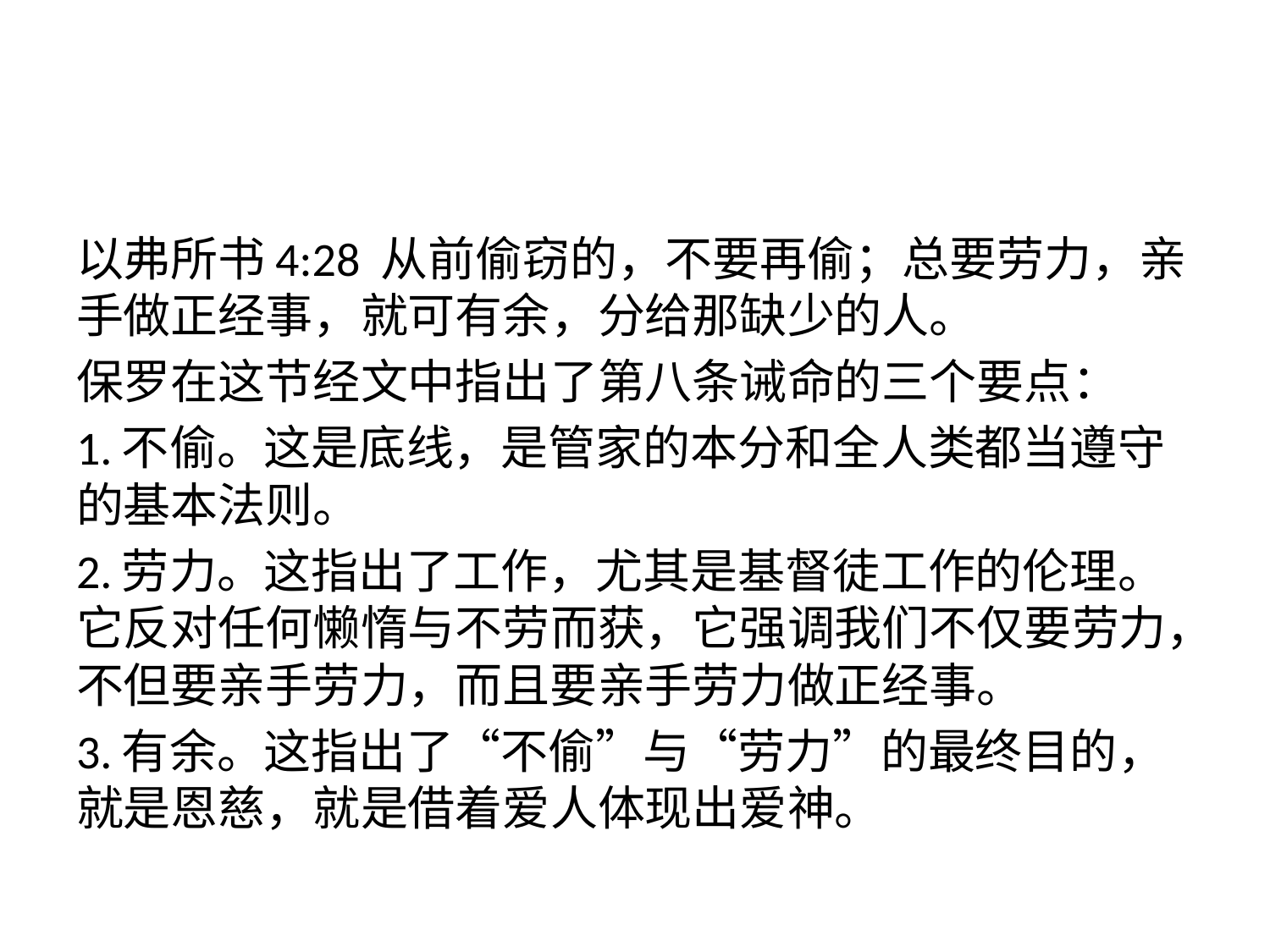

#
以弗所书4:28 从前偷窃的，不要再偷；总要劳力，亲手做正经事，就可有余，分给那缺少的人。
保罗在这节经文中指出了第八条诫命的三个要点：
1.不偷。这是底线，是管家的本分和全人类都当遵守的基本法则。
2.劳力。这指出了工作，尤其是基督徒工作的伦理。它反对任何懒惰与不劳而获，它强调我们不仅要劳力，不但要亲手劳力，而且要亲手劳力做正经事。
3.有余。这指出了“不偷”与“劳力”的最终目的，就是恩慈，就是借着爱人体现出爱神。